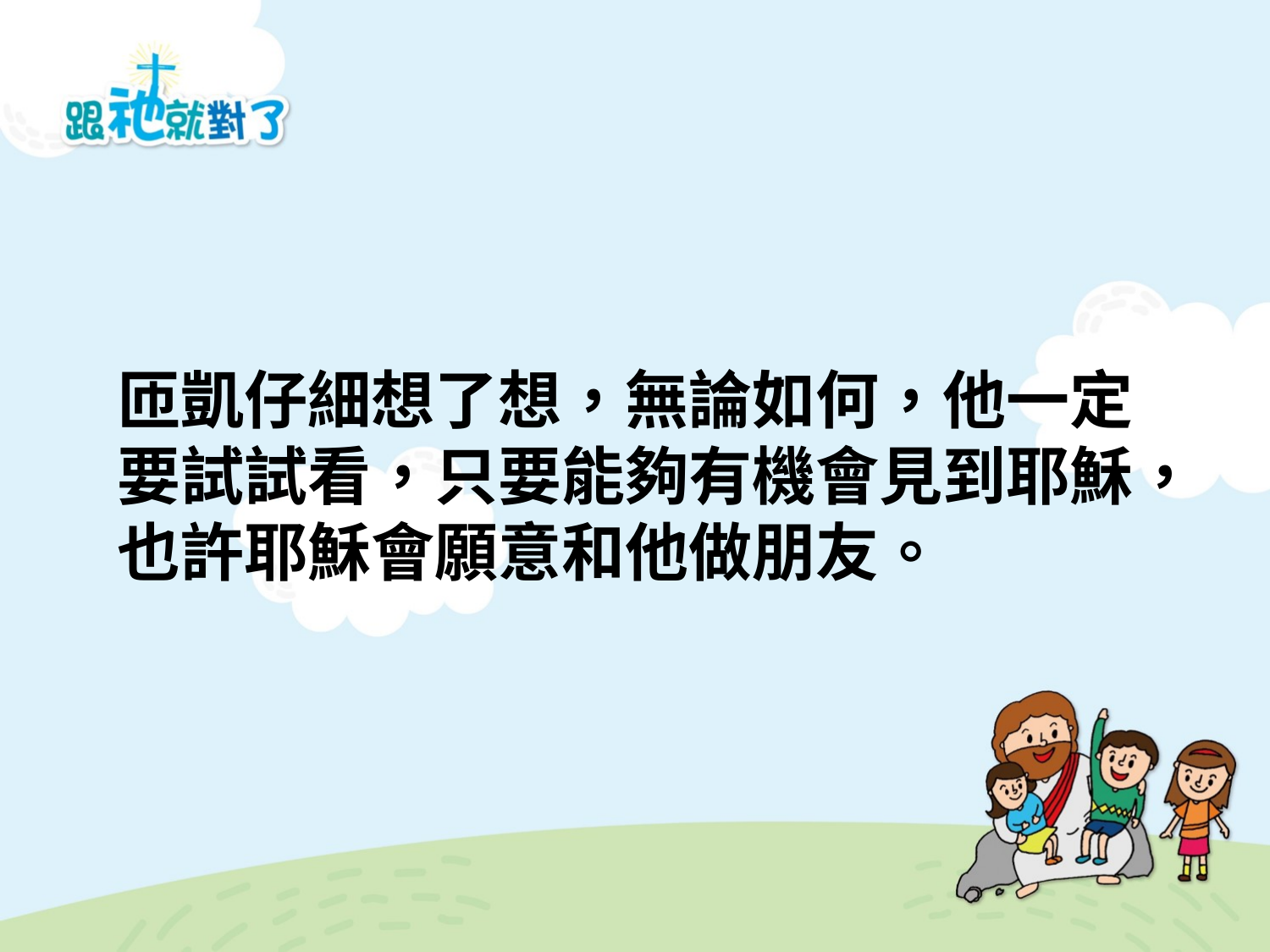

匝凱仔細想了想，無論如何，他一定要試試看，只要能夠有機會見到耶穌，也許耶穌會願意和他做朋友。